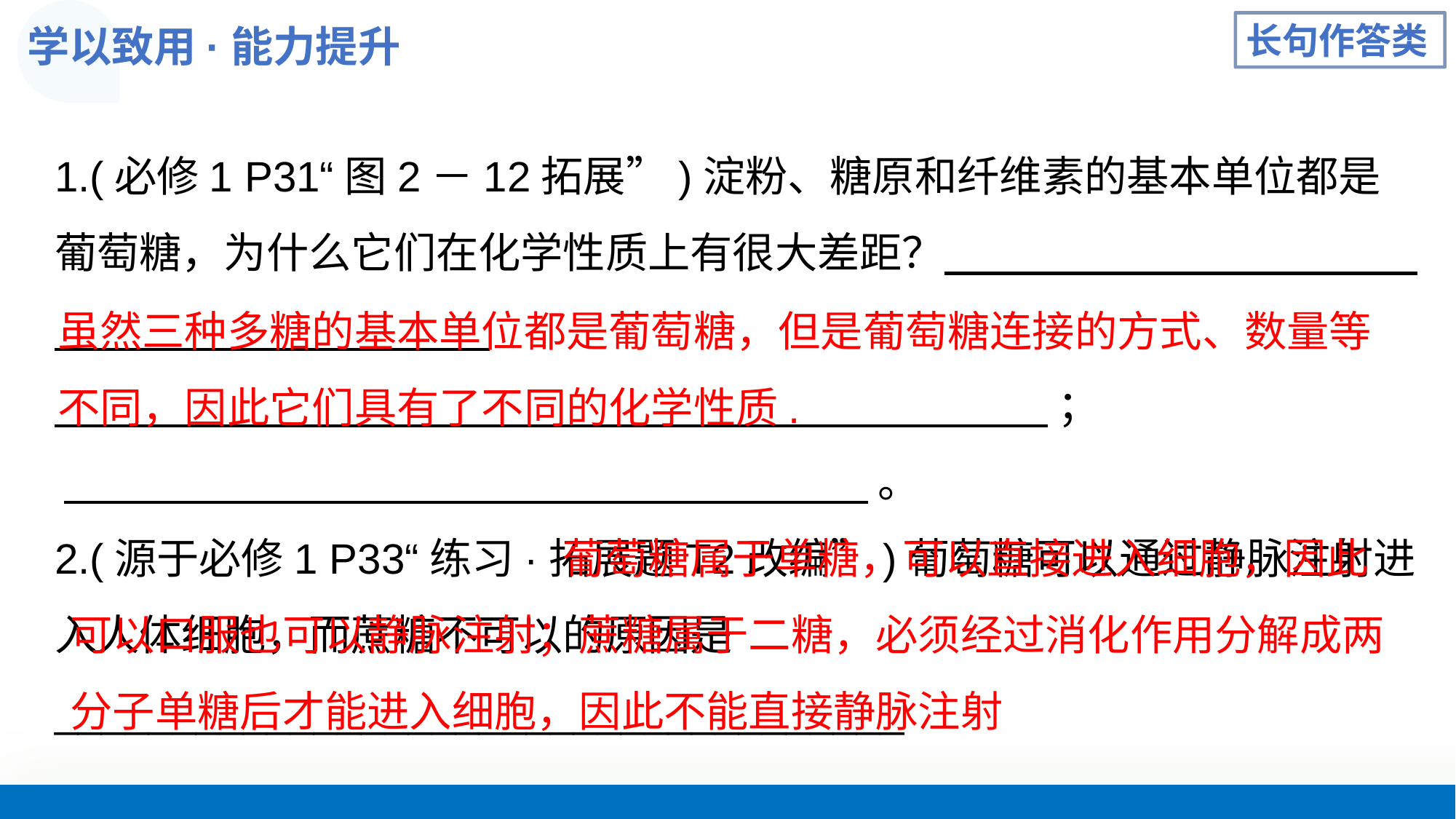

学以致用·能力提升
长句作答类
1.(必修1 P31“图2－12拓展”)淀粉、糖原和纤维素的基本单位都是葡萄糖，为什么它们在化学性质上有很大差距？
                                                                                                         ；
                                                                                      。
2.(源于必修1 P33“练习·拓展题T2改编”)葡萄糖可以通过静脉注射进入人体细胞，而蔗糖不可以的原因是____________________________________
 _____________________________________________________________________
                                                                                                         。

虽然三种多糖的基本单位都是葡萄糖，但是葡萄糖连接的方式、数量等不同，因此它们具有了不同的化学性质.
                                                   葡萄糖属于单糖，可以直接进入细胞，因此可以口服也可以静脉注射；蔗糖属于二糖，必须经过消化作用分解成两分子单糖后才能进入细胞，因此不能直接静脉注射